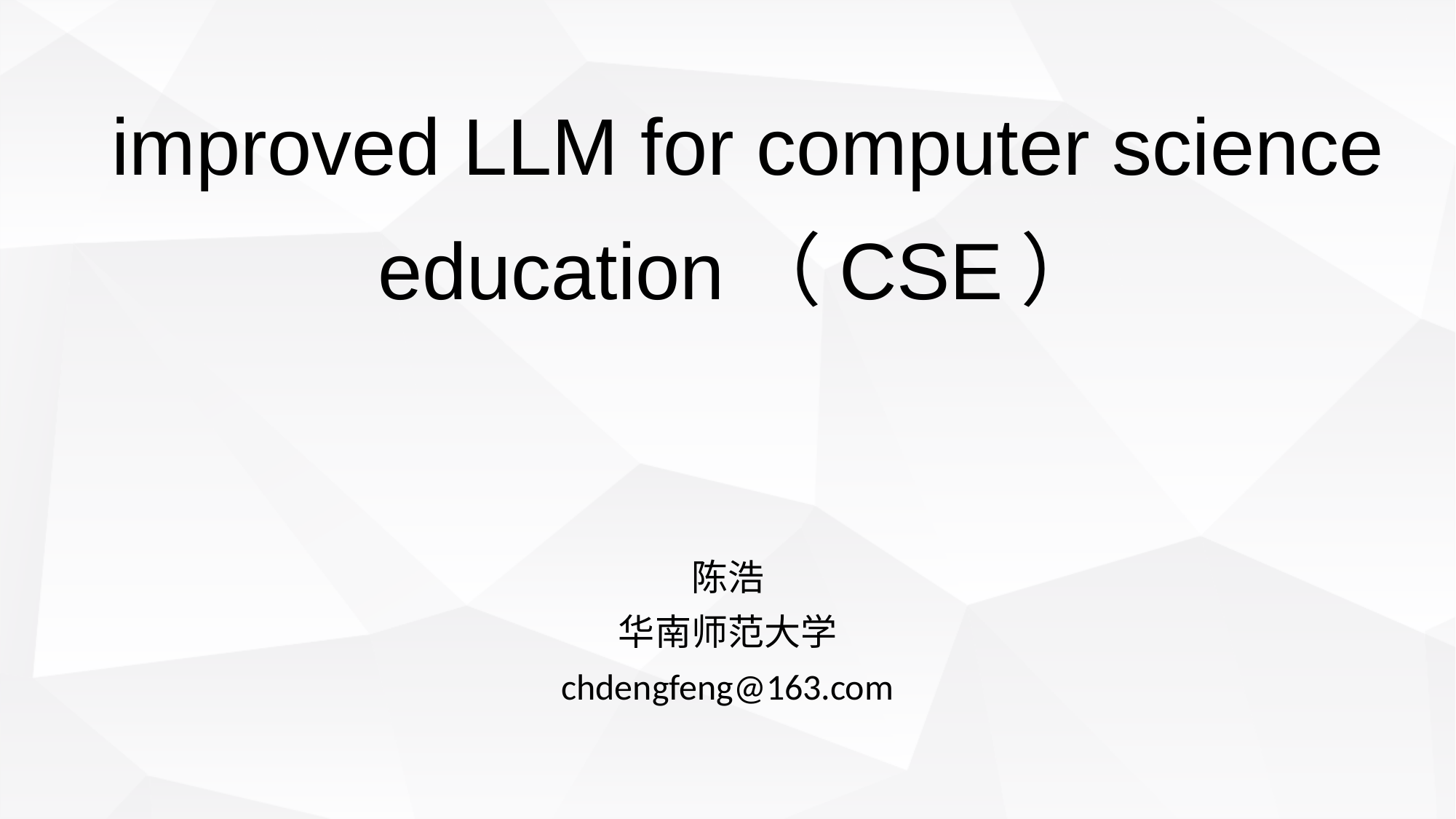

# improved LLM for computer science education（CSE）
陈浩
华南师范大学
chdengfeng@163.com